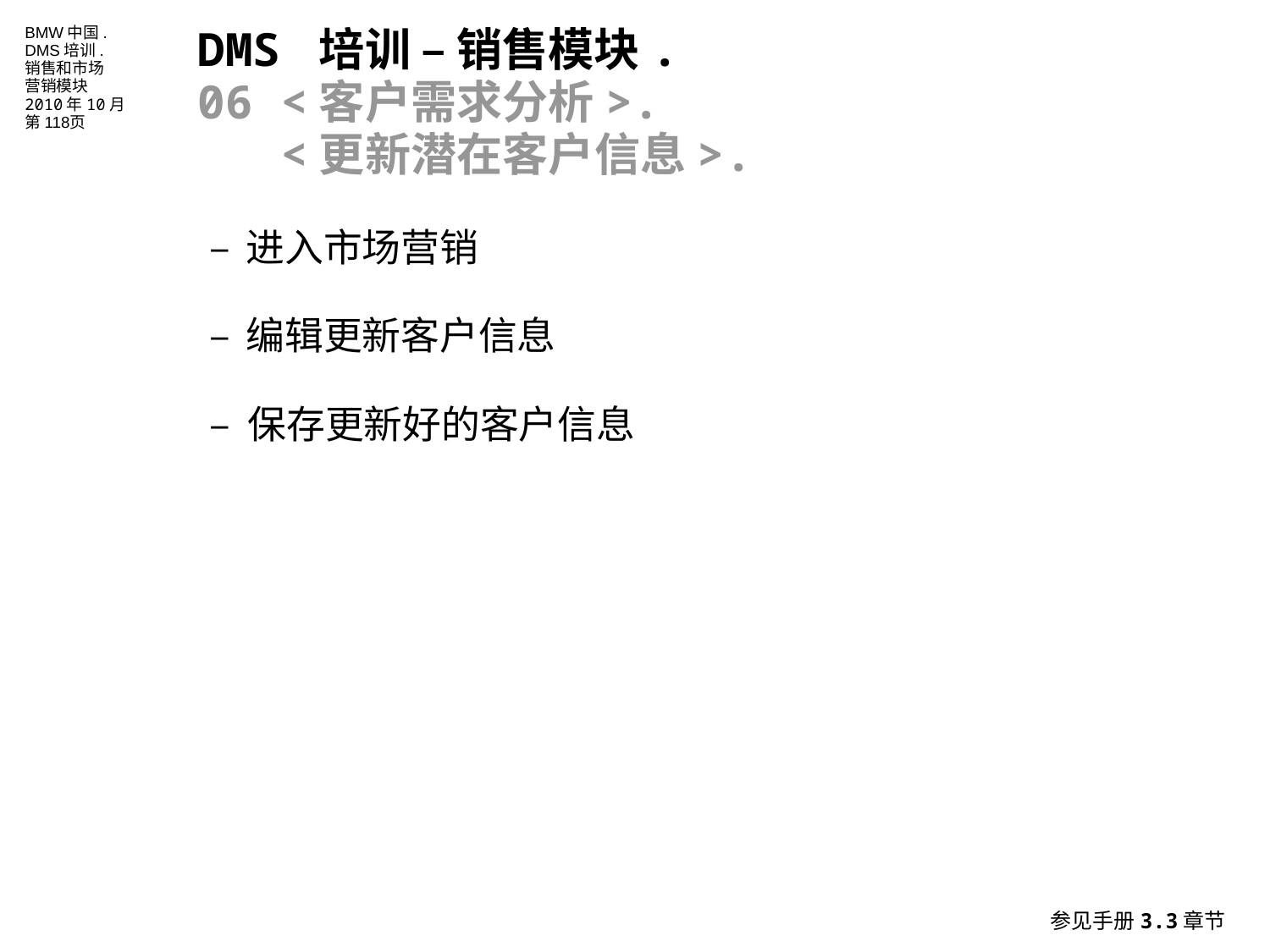

DMS 培训 – 销售模块.
06 <客户需求分析>.
   <更新潜在客户信息>.
–	进入市场营销

–	编辑更新客户信息

– 保存更新好的客户信息

参见手册3.3章节